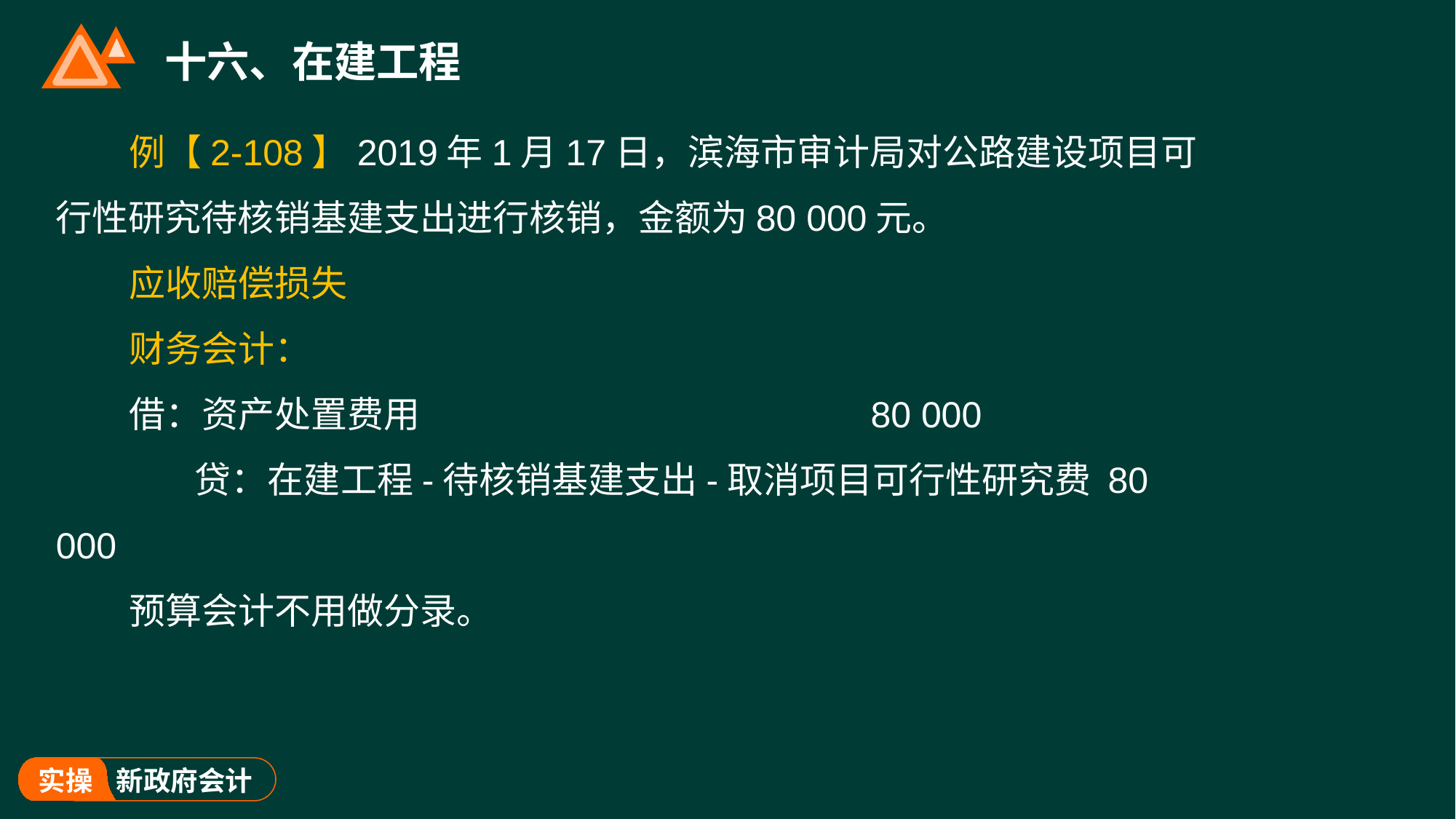

# 十六、在建工程
例【2-108】2019年1月17日，滨海市审计局对公路建设项目可行性研究待核销基建支出进行核销，金额为80 000元。
应收赔偿损失
财务会计：
借：资产处置费用                                                      80 000
       贷：在建工程-待核销基建支出-取消项目可行性研究费 80 000
预算会计不用做分录。